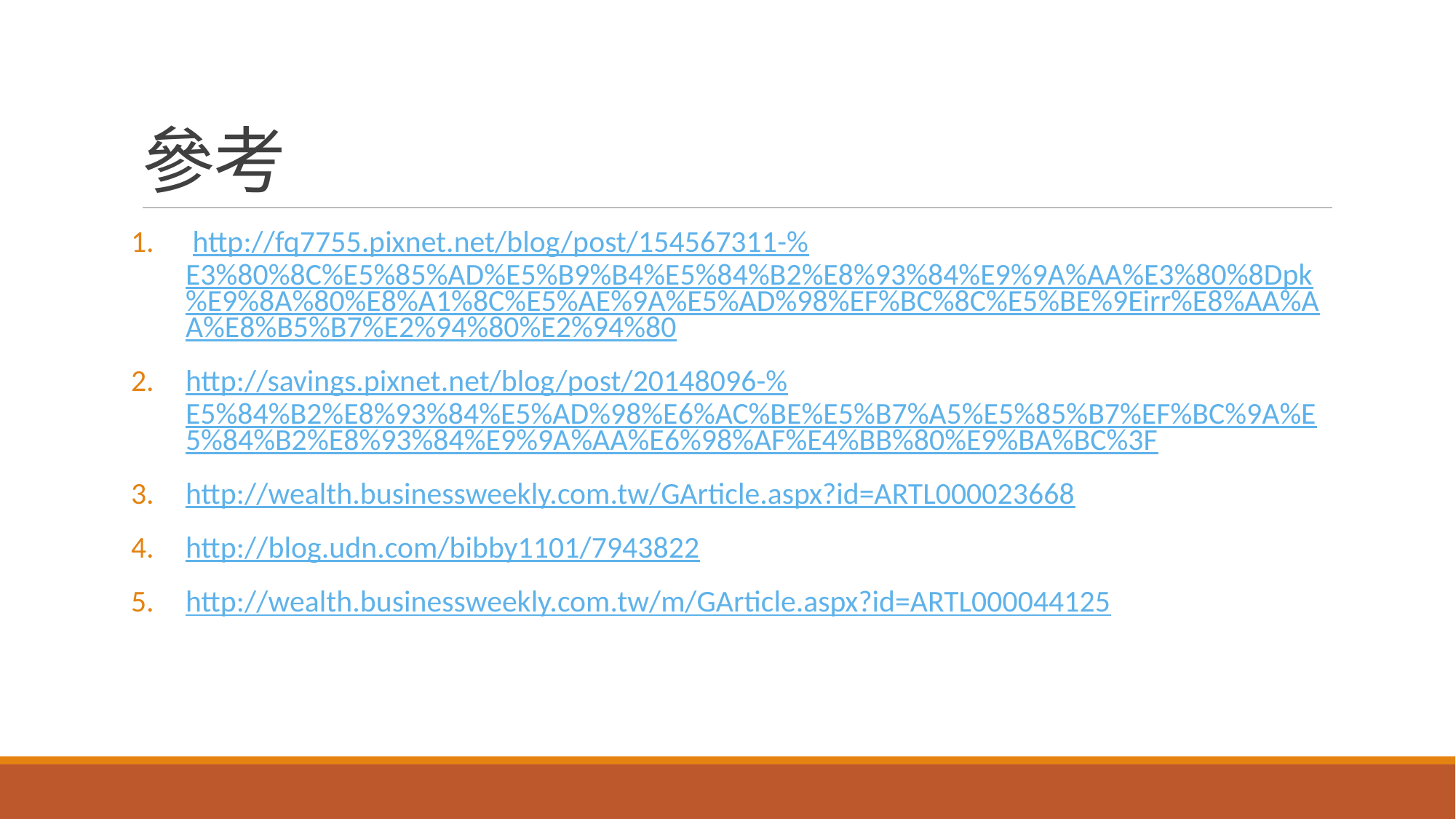

# 參考
 http://fq7755.pixnet.net/blog/post/154567311-%E3%80%8C%E5%85%AD%E5%B9%B4%E5%84%B2%E8%93%84%E9%9A%AA%E3%80%8Dpk%E9%8A%80%E8%A1%8C%E5%AE%9A%E5%AD%98%EF%BC%8C%E5%BE%9Eirr%E8%AA%AA%E8%B5%B7%E2%94%80%E2%94%80
http://savings.pixnet.net/blog/post/20148096-%E5%84%B2%E8%93%84%E5%AD%98%E6%AC%BE%E5%B7%A5%E5%85%B7%EF%BC%9A%E5%84%B2%E8%93%84%E9%9A%AA%E6%98%AF%E4%BB%80%E9%BA%BC%3F
http://wealth.businessweekly.com.tw/GArticle.aspx?id=ARTL000023668
http://blog.udn.com/bibby1101/7943822
http://wealth.businessweekly.com.tw/m/GArticle.aspx?id=ARTL000044125